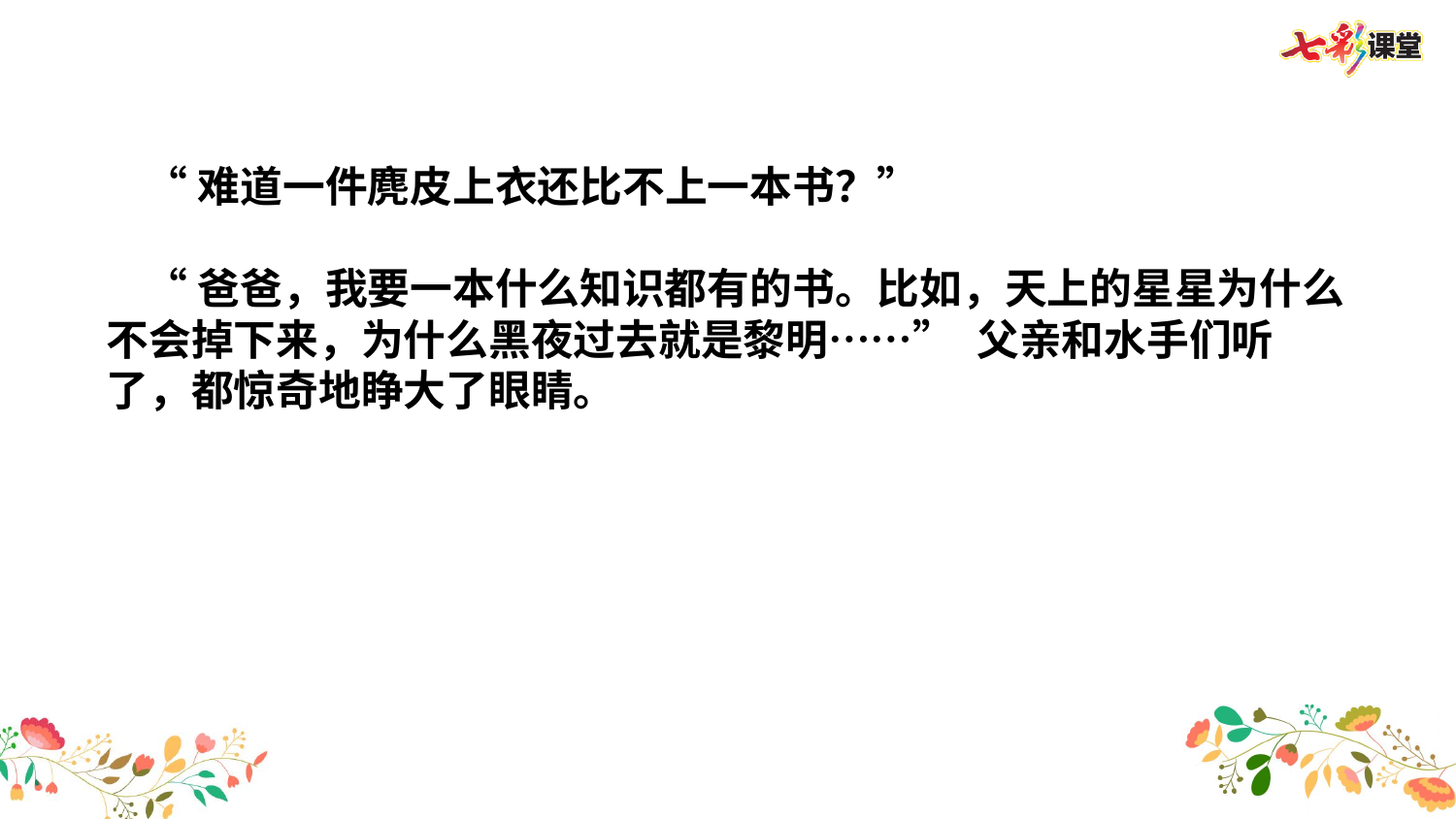

“难道一件麂皮上衣还比不上一本书？”

    “爸爸，我要一本什么知识都有的书。比如，天上的星星为什么不会掉下来，为什么黑夜过去就是黎明……” 父亲和水手们听了，都惊奇地睁大了眼睛。